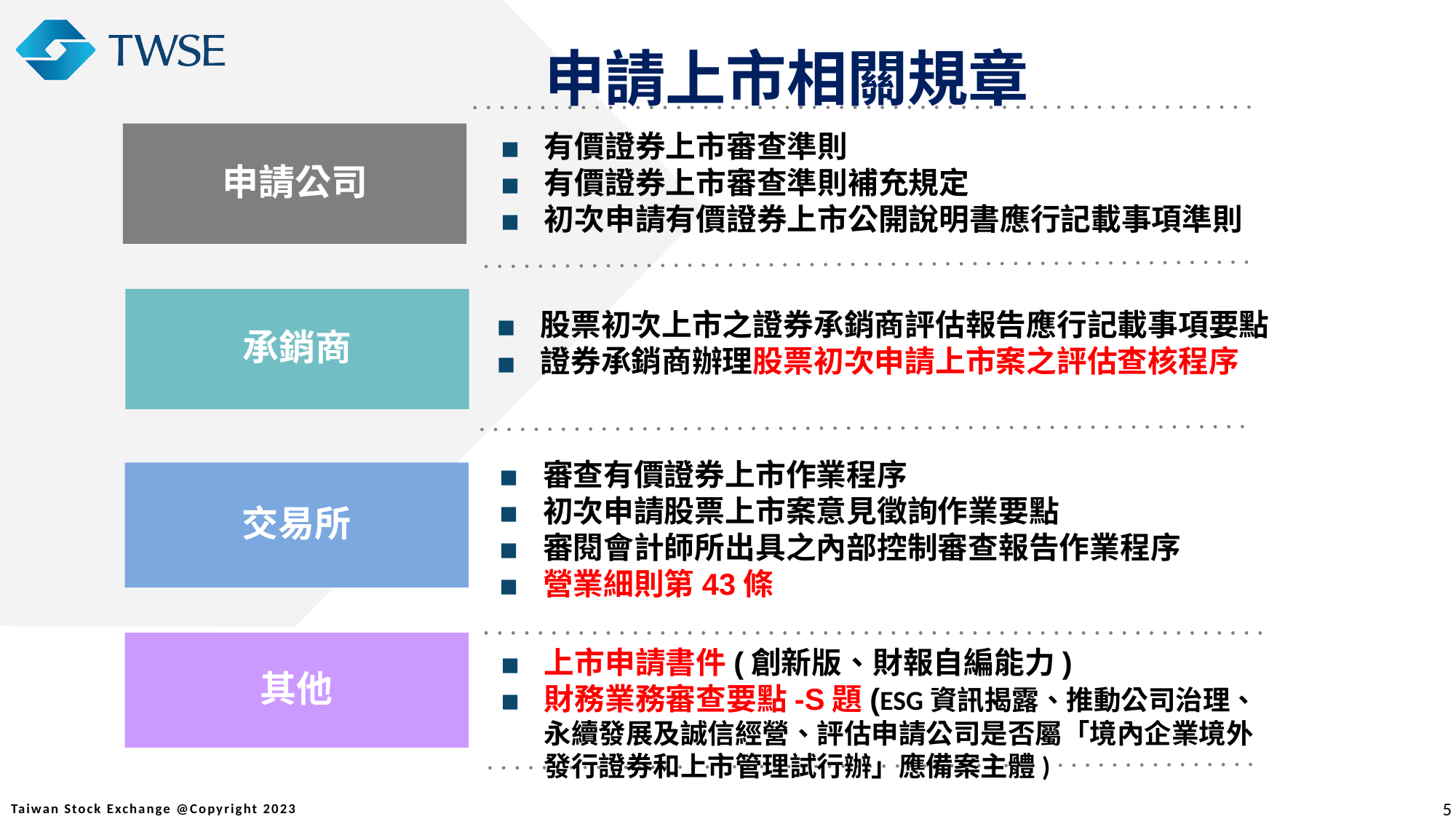

申請上市相關規章
有價證券上市審查準則
有價證券上市審查準則補充規定
初次申請有價證券上市公開說明書應行記載事項準則
申請公司
承銷商
股票初次上市之證券承銷商評估報告應行記載事項要點
證券承銷商辦理股票初次申請上市案之評估查核程序
審查有價證券上市作業程序
初次申請股票上市案意見徵詢作業要點
審閱會計師所出具之內部控制審查報告作業程序
營業細則第43條
交易所
其他
上市申請書件(創新版、財報自編能力)
財務業務審查要點-S題(ESG資訊揭露、推動公司治理、永續發展及誠信經營、評估申請公司是否屬「境內企業境外發行證券和上市管理試行辦」應備案主體)
5